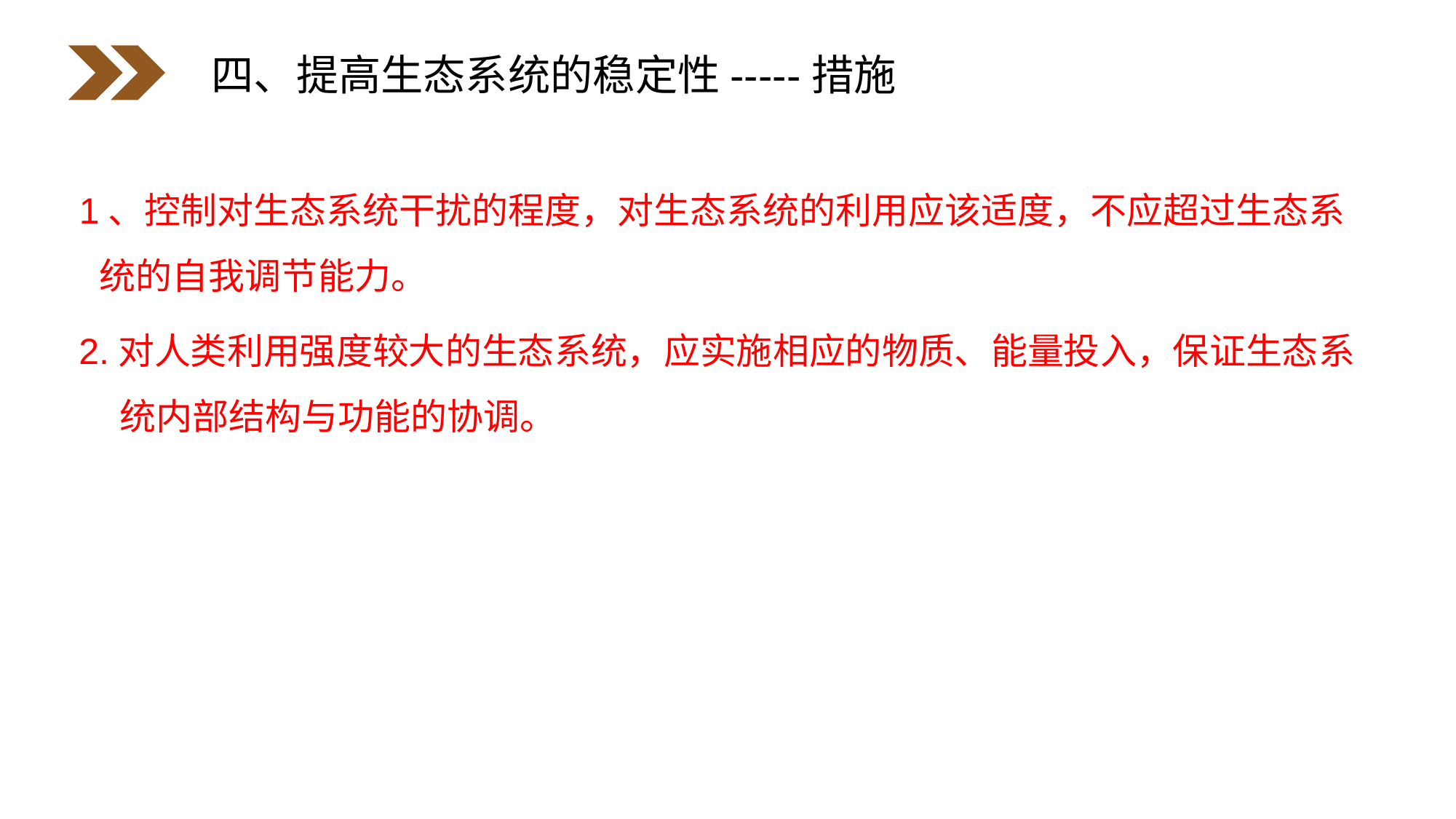

四、提高生态系统的稳定性-----措施
  1、控制对生态系统干扰的程度，对生态系统的利用应该适度，不应超过生态系统的自我调节能力。
2.对人类利用强度较大的生态系统，应实施相应的物质、能量投入，保证生态系统内部结构与功能的协调。